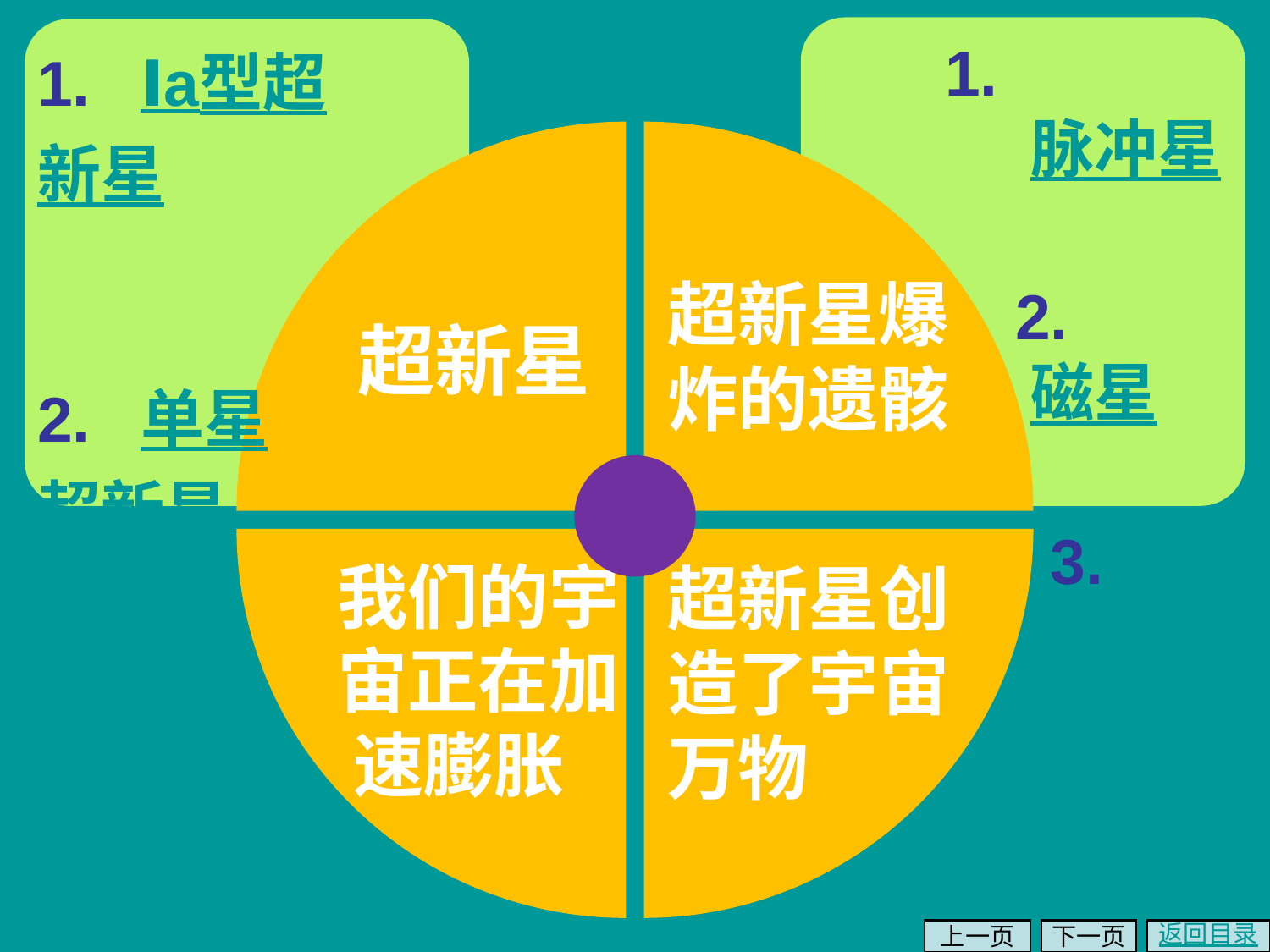

1.  脉冲星

     2.  磁星

       3.伽马射线暴
Ⅰa型超
新星

2.  单星
超新星
超新星爆炸的遗骸

超新星

我们的宇宙正在加  速膨胀

超新星创造了宇宙万物

上一页
下一页
返回目录